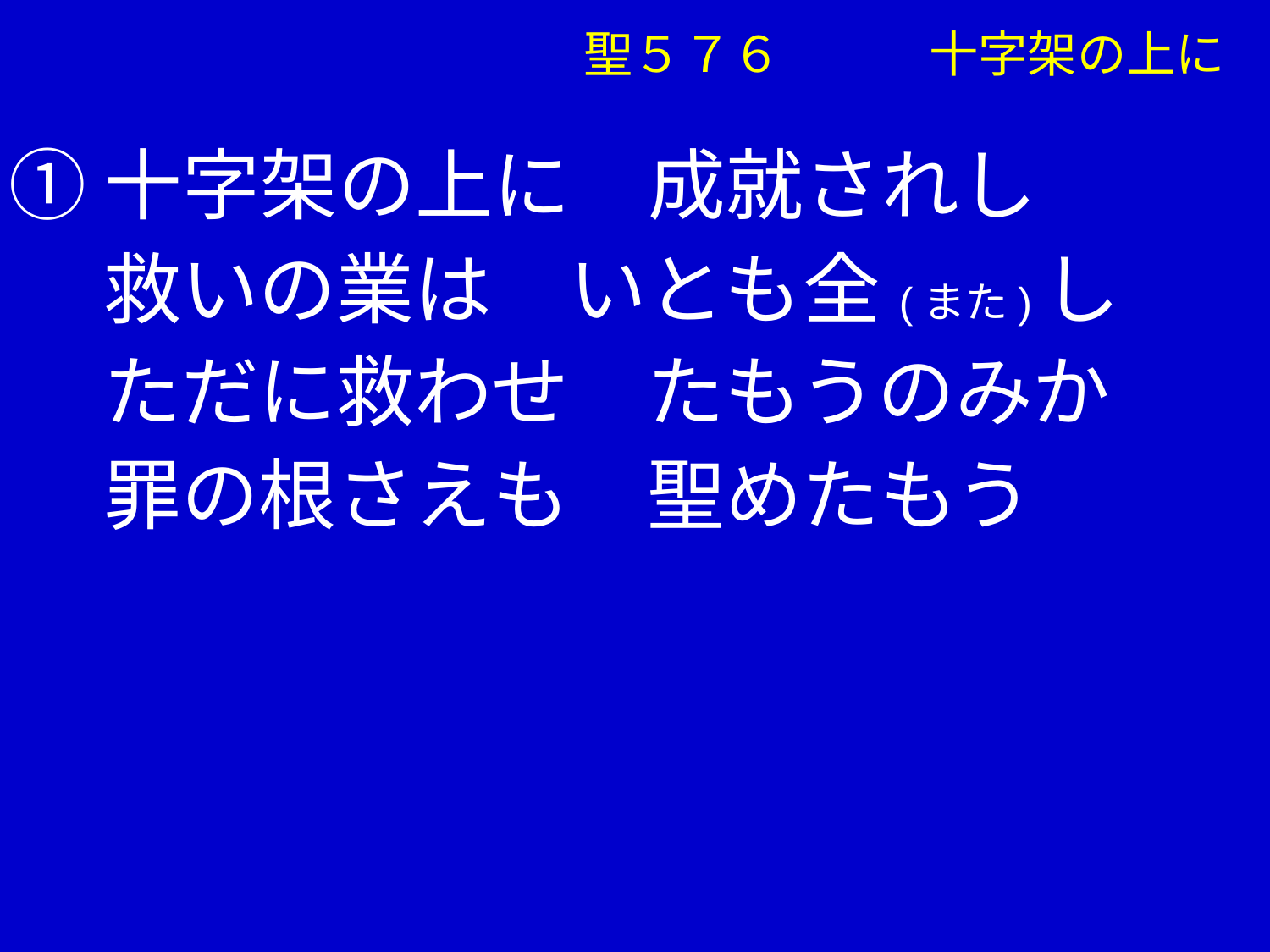

聖５７６　　　十字架の上に
①十字架の上に　成就されし
　 救いの業は　いとも全(また)し
　 ただに救わせ　たもうのみか
　 罪の根さえも　聖めたもう